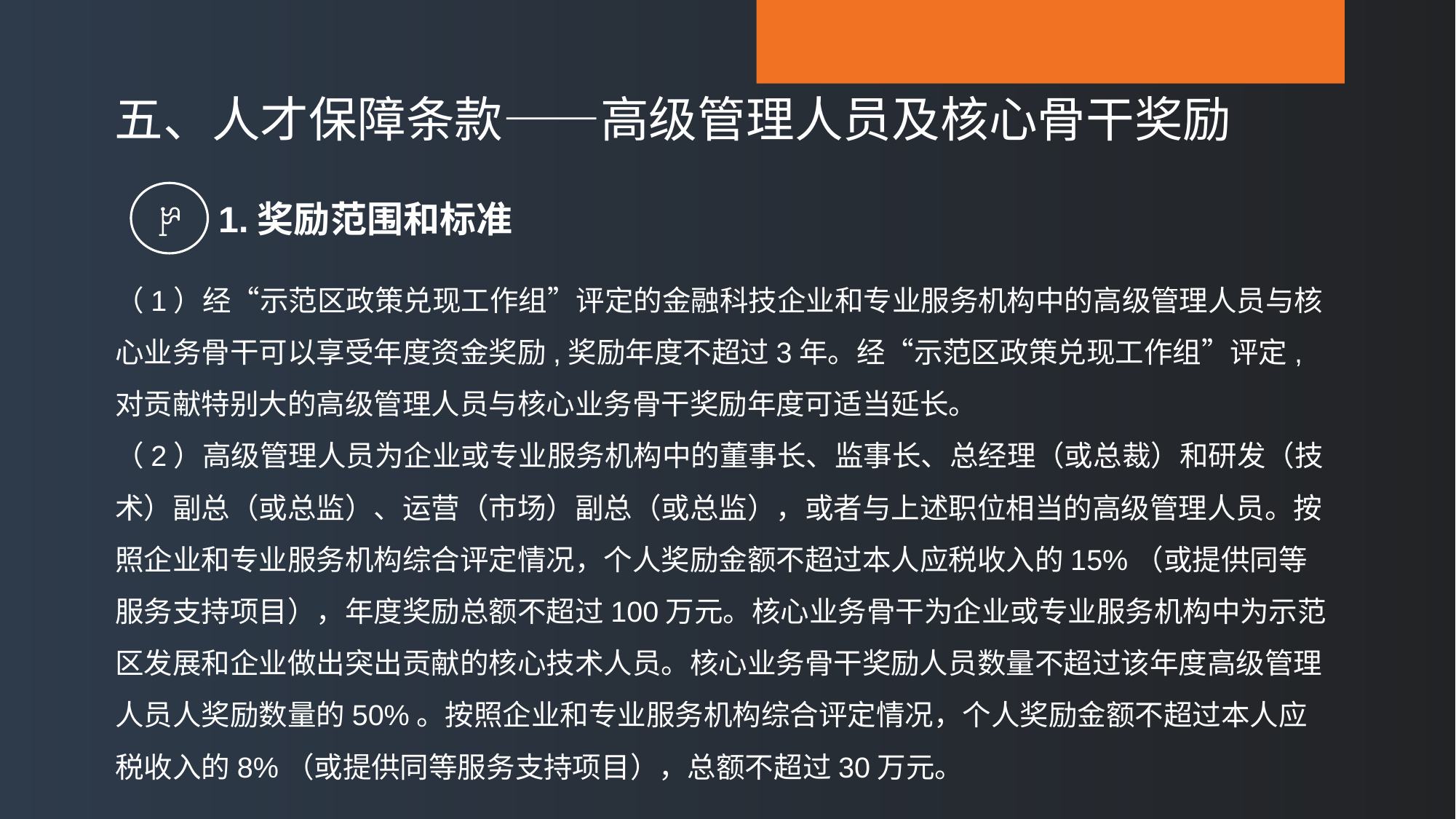

五、人才保障条款——高级管理人员及核心骨干奖励

1.奖励范围和标准

（1）经“示范区政策兑现工作组”评定的金融科技企业和专业服务机构中的高级管理人员与核心业务骨干可以享受年度资金奖励,奖励年度不超过3年。经“示范区政策兑现工作组”评定,对贡献特别大的高级管理人员与核心业务骨干奖励年度可适当延长。
（2）高级管理人员为企业或专业服务机构中的董事长、监事长、总经理（或总裁）和研发（技术）副总（或总监）、运营（市场）副总（或总监），或者与上述职位相当的高级管理人员。按照企业和专业服务机构综合评定情况，个人奖励金额不超过本人应税收入的15%（或提供同等服务支持项目），年度奖励总额不超过100万元。核心业务骨干为企业或专业服务机构中为示范区发展和企业做出突出贡献的核心技术人员。核心业务骨干奖励人员数量不超过该年度高级管理人员人奖励数量的50%。按照企业和专业服务机构综合评定情况，个人奖励金额不超过本人应税收入的8%（或提供同等服务支持项目），总额不超过30万元。